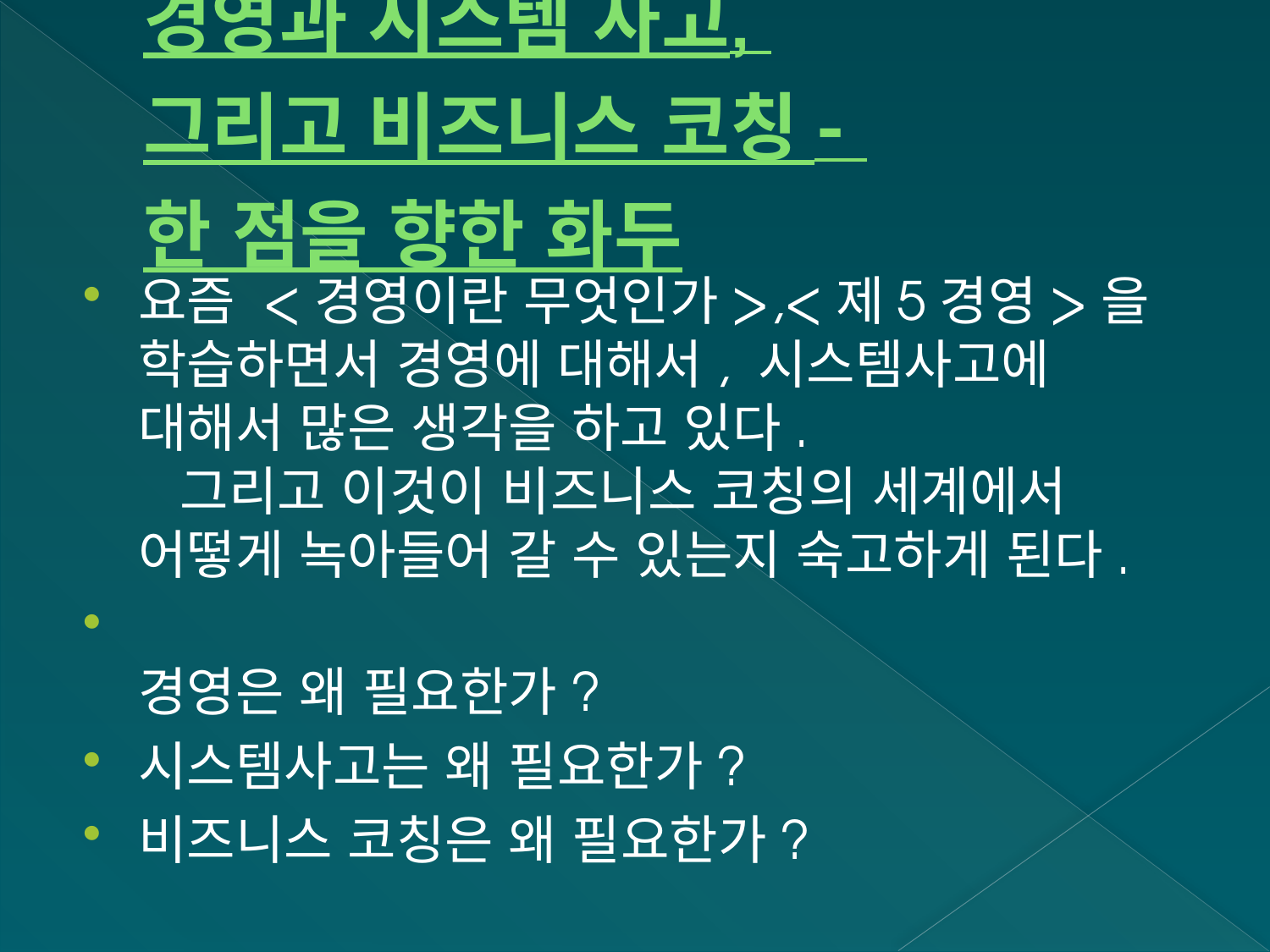

# 경영과 시스템 사고, 그리고 비즈니스 코칭 - 한 점을 향한 화두
요즘 <경영이란 무엇인가>,<제5경영>을 학습하면서 경영에 대해서, 시스템사고에 대해서 많은 생각을 하고 있다.
  그리고 이것이 비즈니스 코칭의 세계에서 어떻게 녹아들어 갈 수 있는지 숙고하게 된다.
경영은 왜 필요한가?
시스템사고는 왜 필요한가?
비즈니스 코칭은 왜 필요한가?